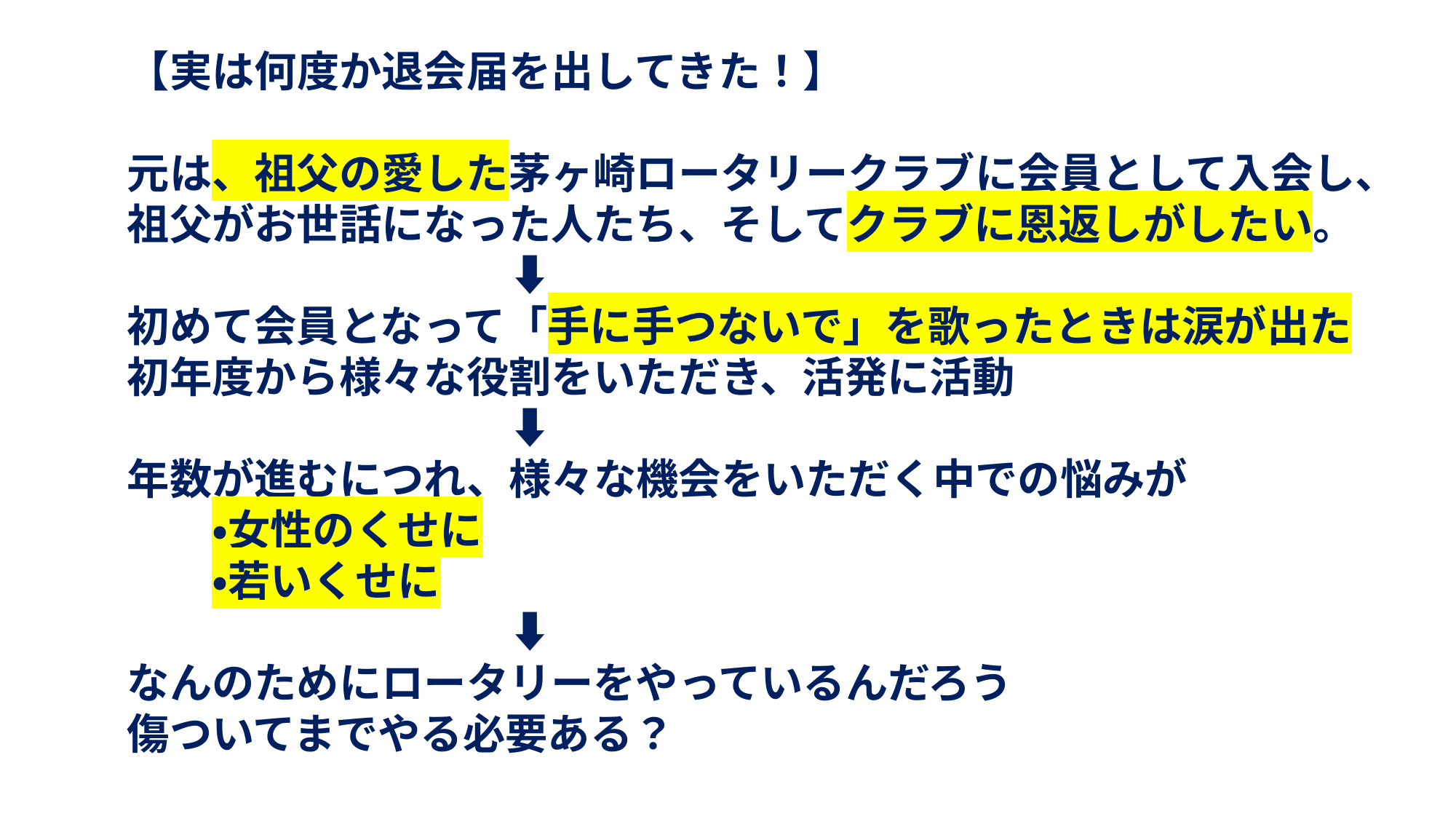

【実は何度か退会届を出してきた！】

元は、祖父の愛した茅ヶ崎ロータリークラブに会員として入会し、
祖父がお世話になった人たち、そしてクラブに恩返しがしたい。
　　　　　　　　　⬇
初めて会員となって「手に手つないで」を歌ったときは涙が出た
初年度から様々な役割をいただき、活発に活動
　　　　　　　　　⬇
年数が進むにつれ、様々な機会をいただく中での悩みが
　　・女性のくせに
　　・若いくせに
　　　　　　　　　⬇
なんのためにロータリーをやっているんだろう
傷ついてまでやる必要ある？